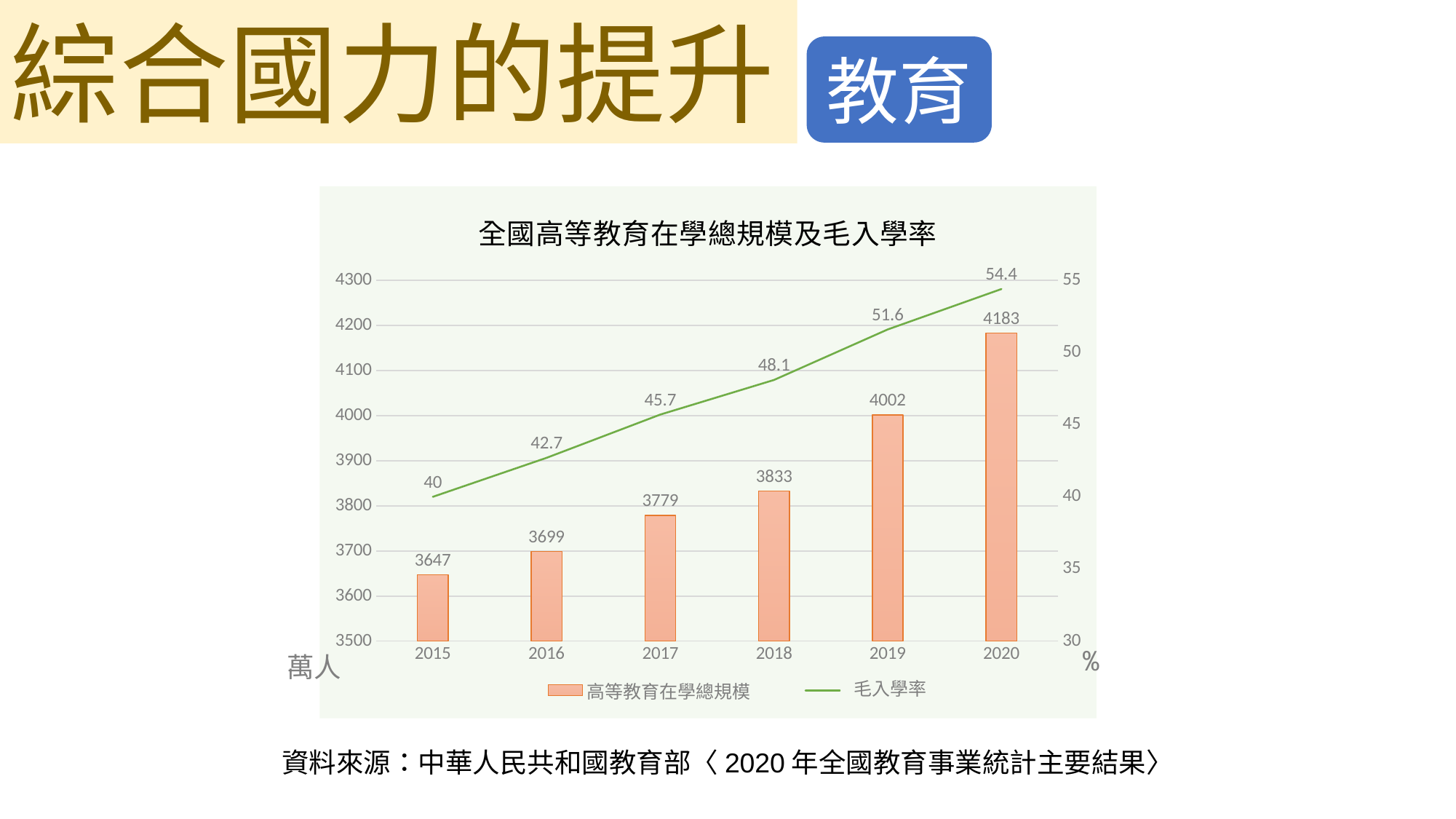

綜合國力的提升
教育

### Chart: 全國高等教育在學總規模及毛入學率

| Category | 高等教育在學總規模 | #REF! |
|---|---|---|
| 2015 | 3647.0 | 40.0 |
| 2016 | 3699.0 | 42.7 |
| 2017 | 3779.0 | 45.7 |
| 2018 | 3833.0 | 48.1 |
| 2019 | 4002.0 | 51.6 |
| 2020 | 4183.0 | 54.4 |
%
萬人
毛入學率
資料來源：中華人民共和國教育部〈2020年全國教育事業統計主要結果〉